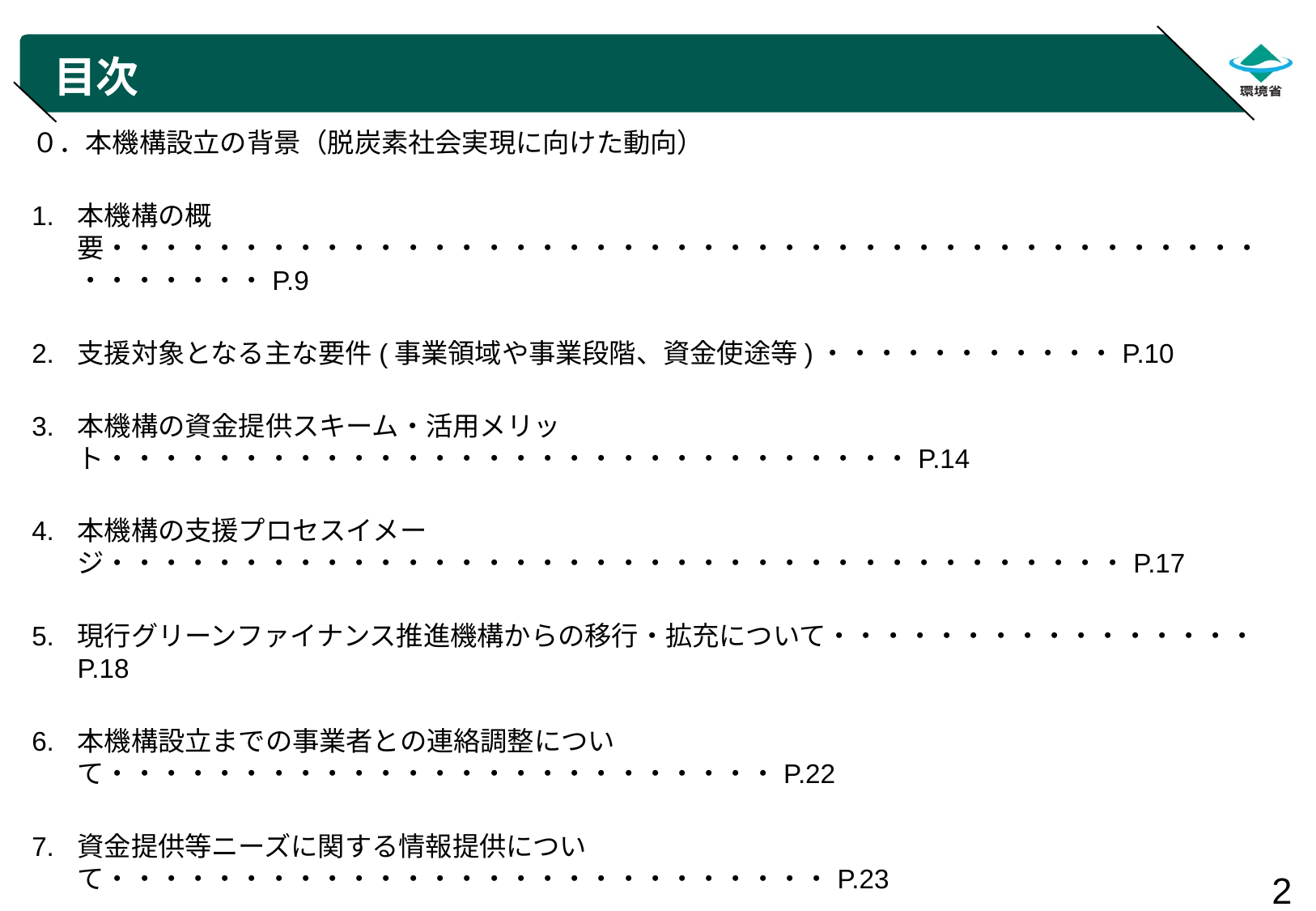

# 目次
０．本機構設立の背景（脱炭素社会実現に向けた動向）
本機構の概要・・・・・・・・・・・・・・・・・・・・・・・・・・・・・・・・・・・・・・・・・・・・・・・・・・P.9
支援対象となる主な要件(事業領域や事業段階、資金使途等)・・・・・・・・・・・P.10
本機構の資金提供スキーム・活用メリット・・・・・・・・・・・・・・・・・・・・・・・・・・・・・・P.14
本機構の支援プロセスイメージ・・・・・・・・・・・・・・・・・・・・・・・・・・・・・・・・・・・・・・P.17
現行グリーンファイナンス推進機構からの移行・拡充について・・・・・・・・・・・・・・・・P.18
本機構設立までの事業者との連絡調整について・・・・・・・・・・・・・・・・・・・・・・・・・P.22
資金提供等ニーズに関する情報提供について・・・・・・・・・・・・・・・・・・・・・・・・・・・P.23
全国説明会の開催について・・・・・・・・・・・・・・・・・・・・・・・・・・・・・・・・・・・・・・・・・P.25
よくある御質問・・・・・・・・・・・・・・・・・・・・・・・・・・・・・・・・・・・・・・・・・・・・・・・・・・・P.26
（参考資料）脱炭素経営促進関連政策の御紹介・・・・・・・・・・・・・・・・・・・・・P.29